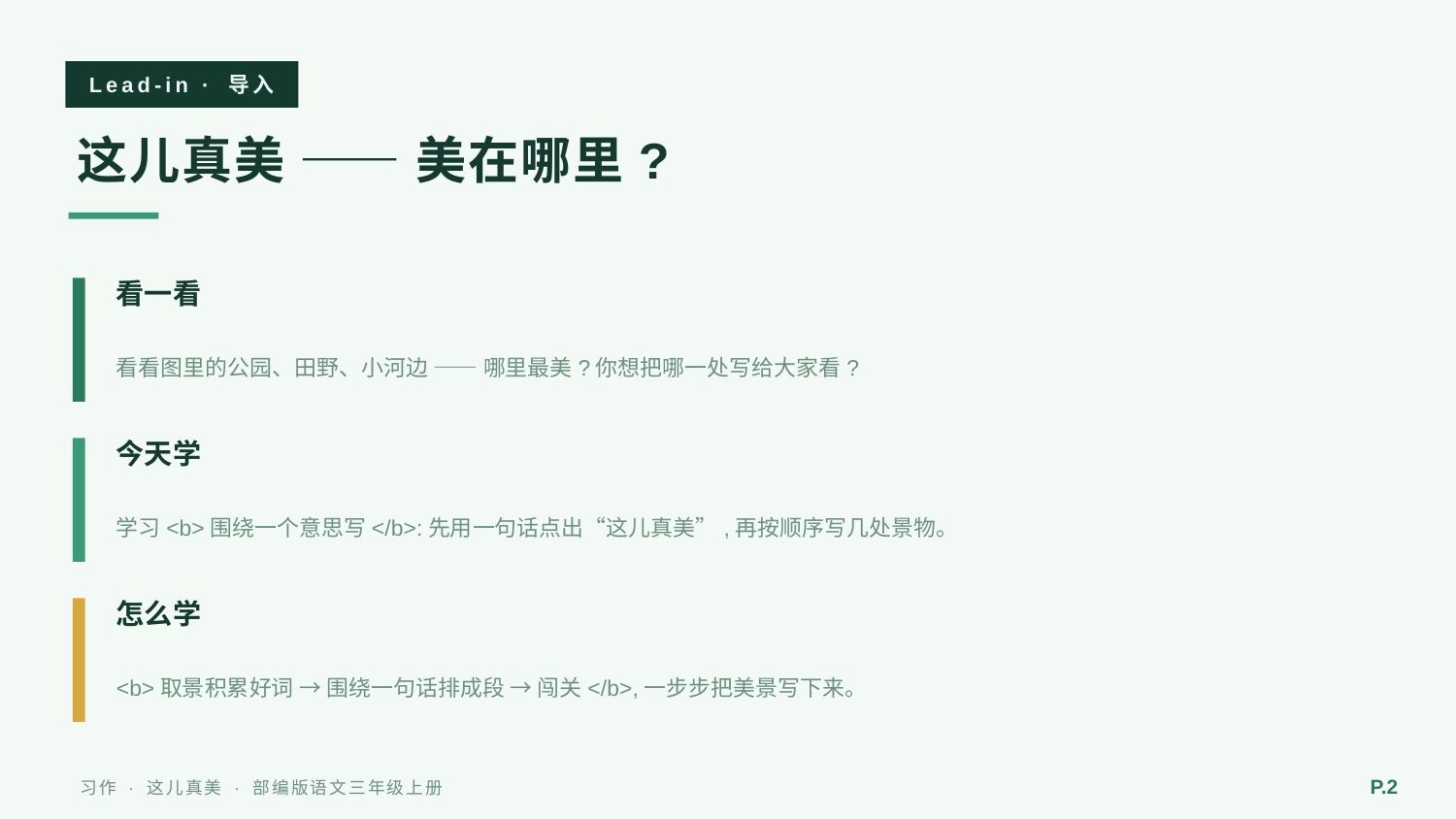

Lead-in · 导入

这儿真美 —— 美在哪里?

看一看

看看图里的公园、田野、小河边 —— 哪里最美?你想把哪一处写给大家看?
今天学

学习<b>围绕一个意思写</b>:先用一句话点出“这儿真美”,再按顺序写几处景物。
怎么学

<b>取景积累好词 → 围绕一句话排成段 → 闯关</b>,一步步把美景写下来。
P.2
习作 · 这儿真美 · 部编版语文三年级上册